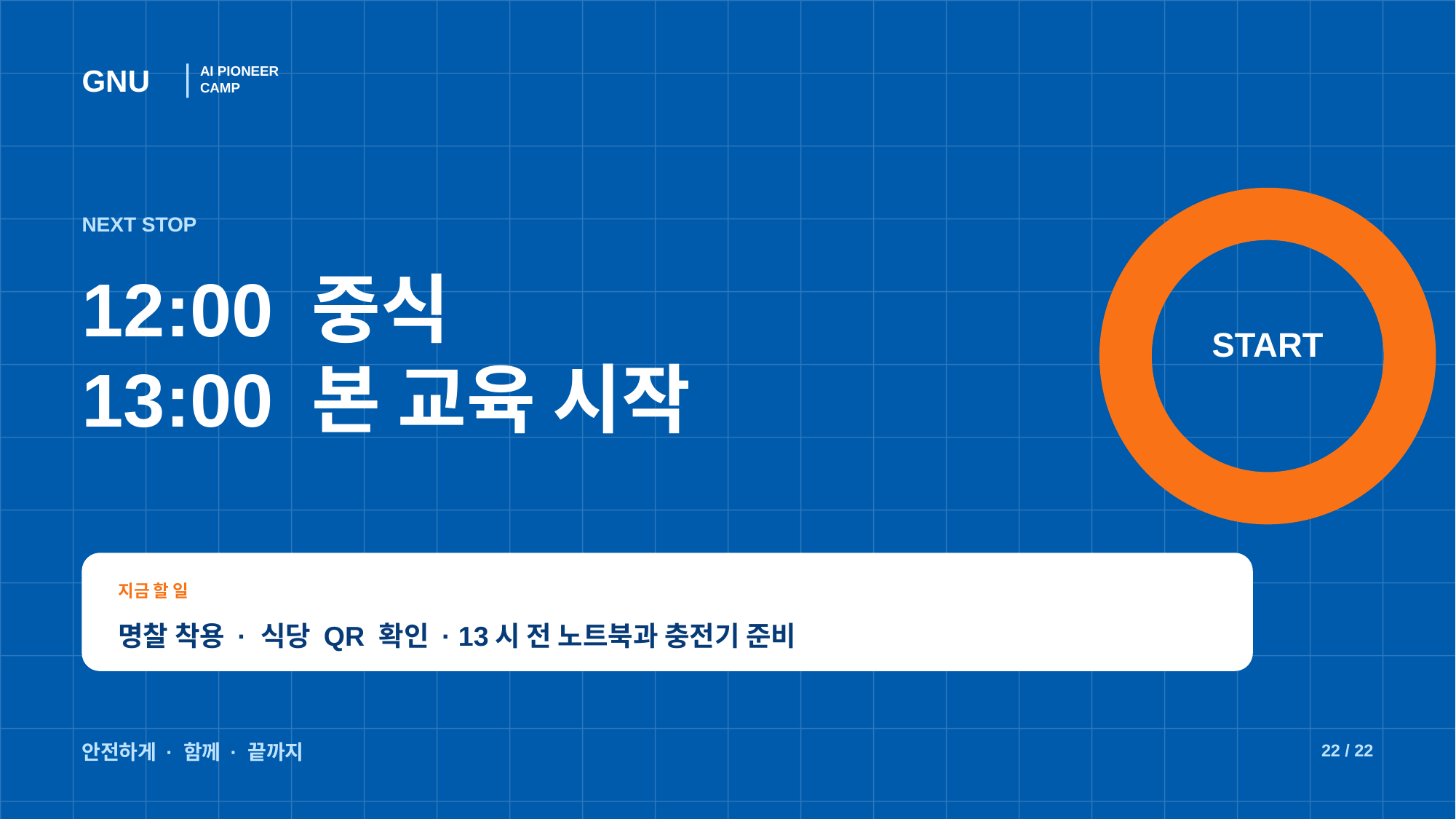

GNU
AI PIONEER
CAMP

NEXT STOP

12:00 중식
13:00 본 교육 시작

START

지금 할 일

명찰 착용 · 식당 QR 확인 · 13시 전 노트북과 충전기 준비

안전하게 · 함께 · 끝까지
22 / 22